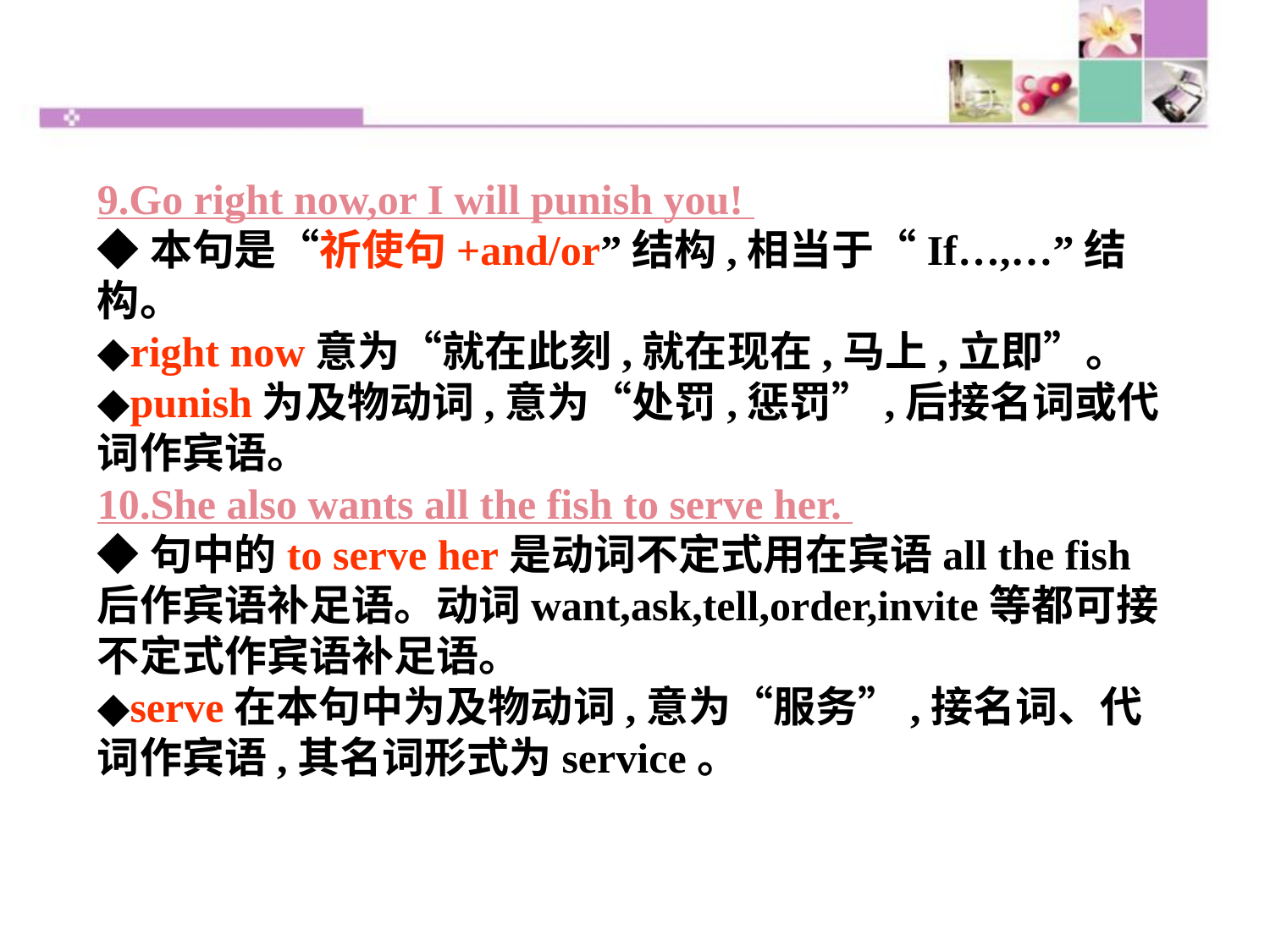

9.Go right now,or I will punish you!
◆本句是“祈使句+and/or”结构,相当于“If…,…”结构。
◆right now意为“就在此刻,就在现在,马上,立即”。
◆punish为及物动词,意为“处罚,惩罚”,后接名词或代词作宾语。
10.She also wants all the fish to serve her.
◆句中的to serve her是动词不定式用在宾语all the fish后作宾语补足语。动词want,ask,tell,order,invite等都可接不定式作宾语补足语。
◆serve在本句中为及物动词,意为“服务”,接名词、代词作宾语,其名词形式为service。